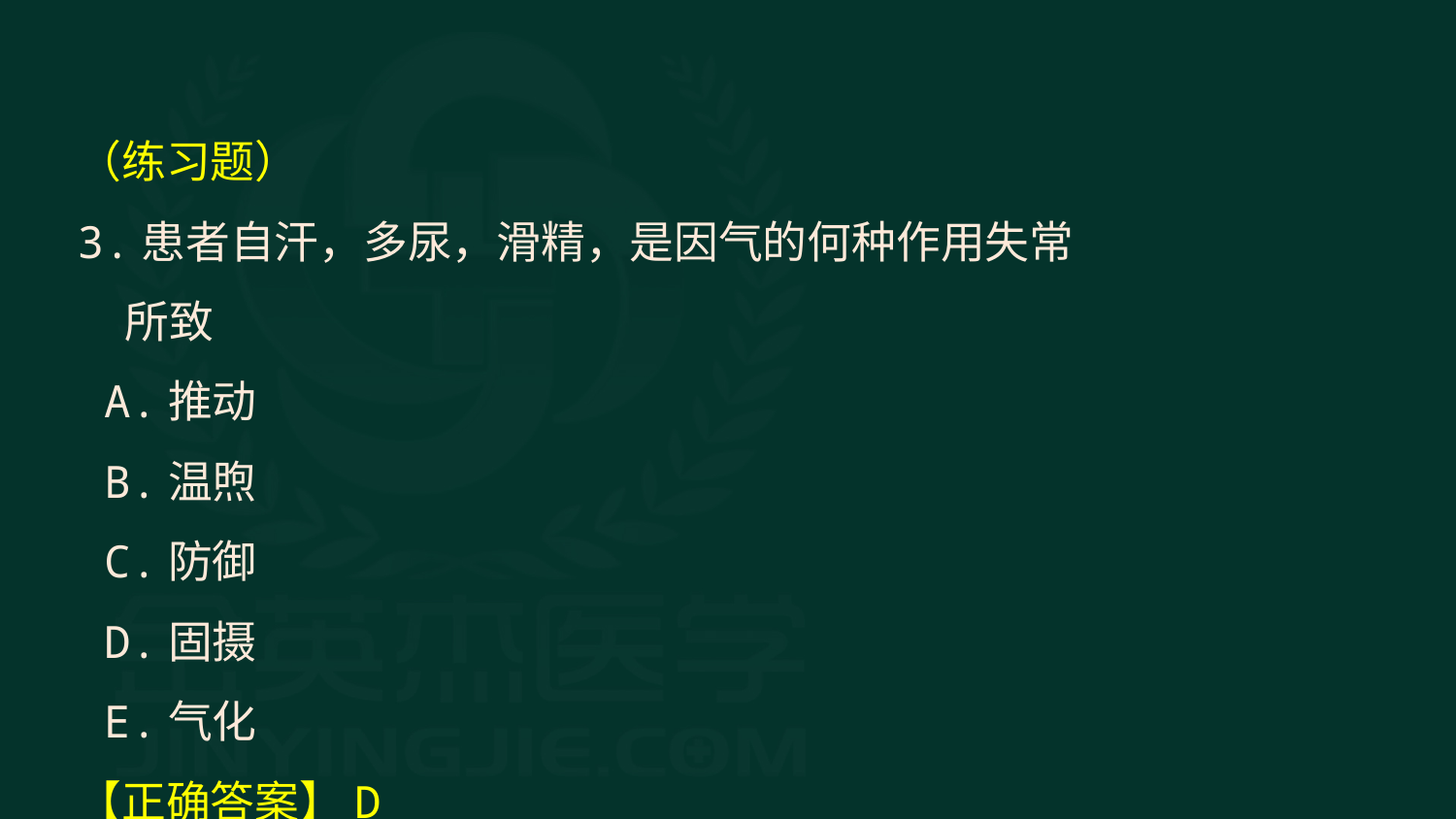

（练习题）
3.患者自汗，多尿，滑精，是因气的何种作用失常所致
 A.推动
 B.温煦
 C.防御
 D.固摄
 E.气化
【正确答案】D